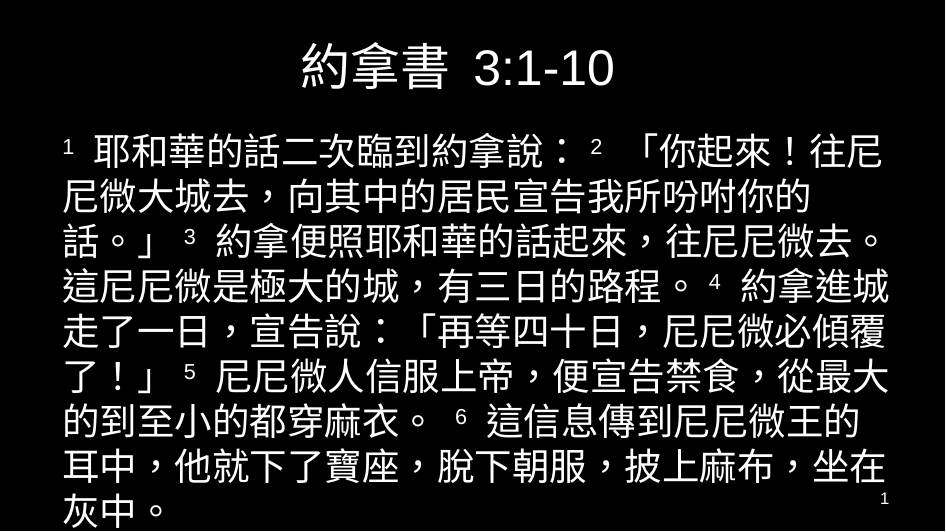

# 約拿書 3:1-10
1 耶和華的話二次臨到約拿說：2 「你起來！往尼尼微大城去，向其中的居民宣告我所吩咐你的話。」3 約拿便照耶和華的話起來，往尼尼微去。這尼尼微是極大的城，有三日的路程。4 約拿進城走了一日，宣告說：「再等四十日，尼尼微必傾覆了！」5 尼尼微人信服上帝，便宣告禁食，從最大的到至小的都穿麻衣。 6 這信息傳到尼尼微王的耳中，他就下了寶座，脫下朝服，披上麻布，坐在灰中。
1